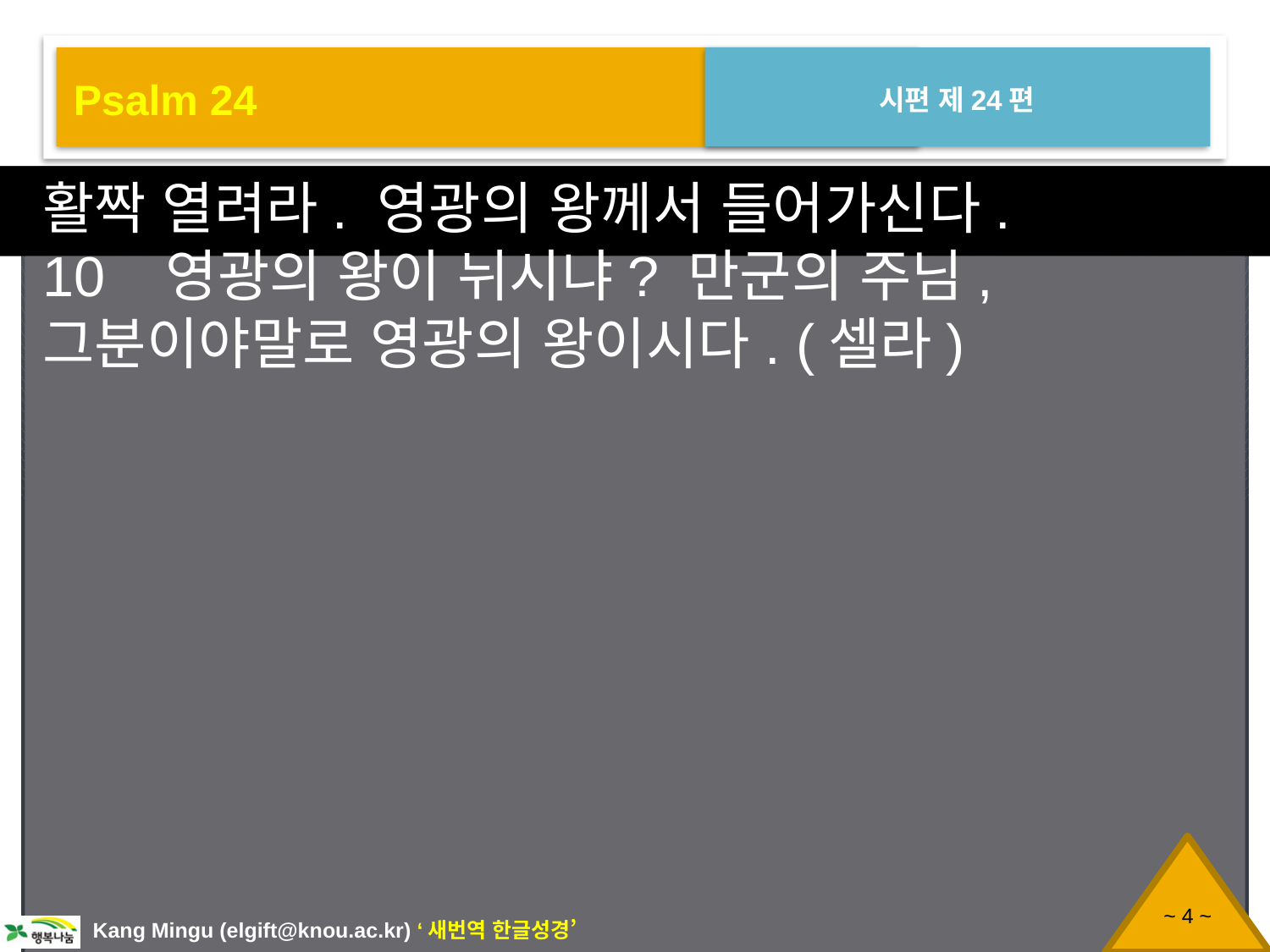

Psalm 24
시편 제24편
활짝 열려라. 영광의 왕께서 들어가신다.
10   영광의 왕이 뉘시냐? 만군의 주님, 그분이야말로 영광의 왕이시다. (셀라)